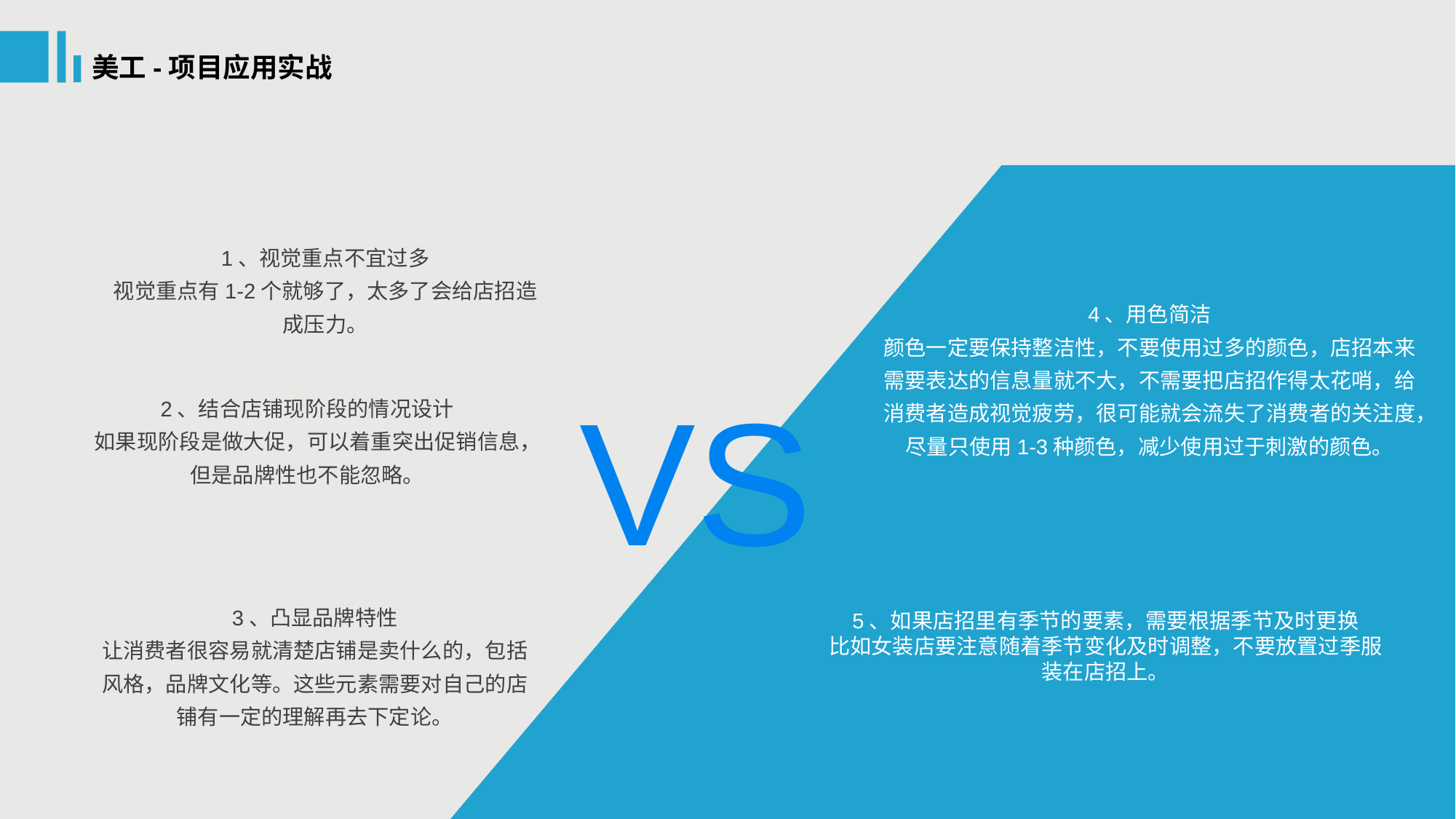

美工-项目应用实战

1、视觉重点不宜过多
视觉重点有1-2个就够了，太多了会给店招造成压力。
4、用色简洁
颜色一定要保持整洁性，不要使用过多的颜色，店招本来需要表达的信息量就不大，不需要把店招作得太花哨，给消费者造成视觉疲劳，很可能就会流失了消费者的关注度，尽量只使用1-3种颜色，减少使用过于刺激的颜色。
VS
2、结合店铺现阶段的情况设计
如果现阶段是做大促，可以着重突出促销信息，但是品牌性也不能忽略。
3、凸显品牌特性
让消费者很容易就清楚店铺是卖什么的，包括风格，品牌文化等。这些元素需要对自己的店铺有一定的理解再去下定论。
5、如果店招里有季节的要素，需要根据季节及时更换
比如女装店要注意随着季节变化及时调整，不要放置过季服装在店招上。